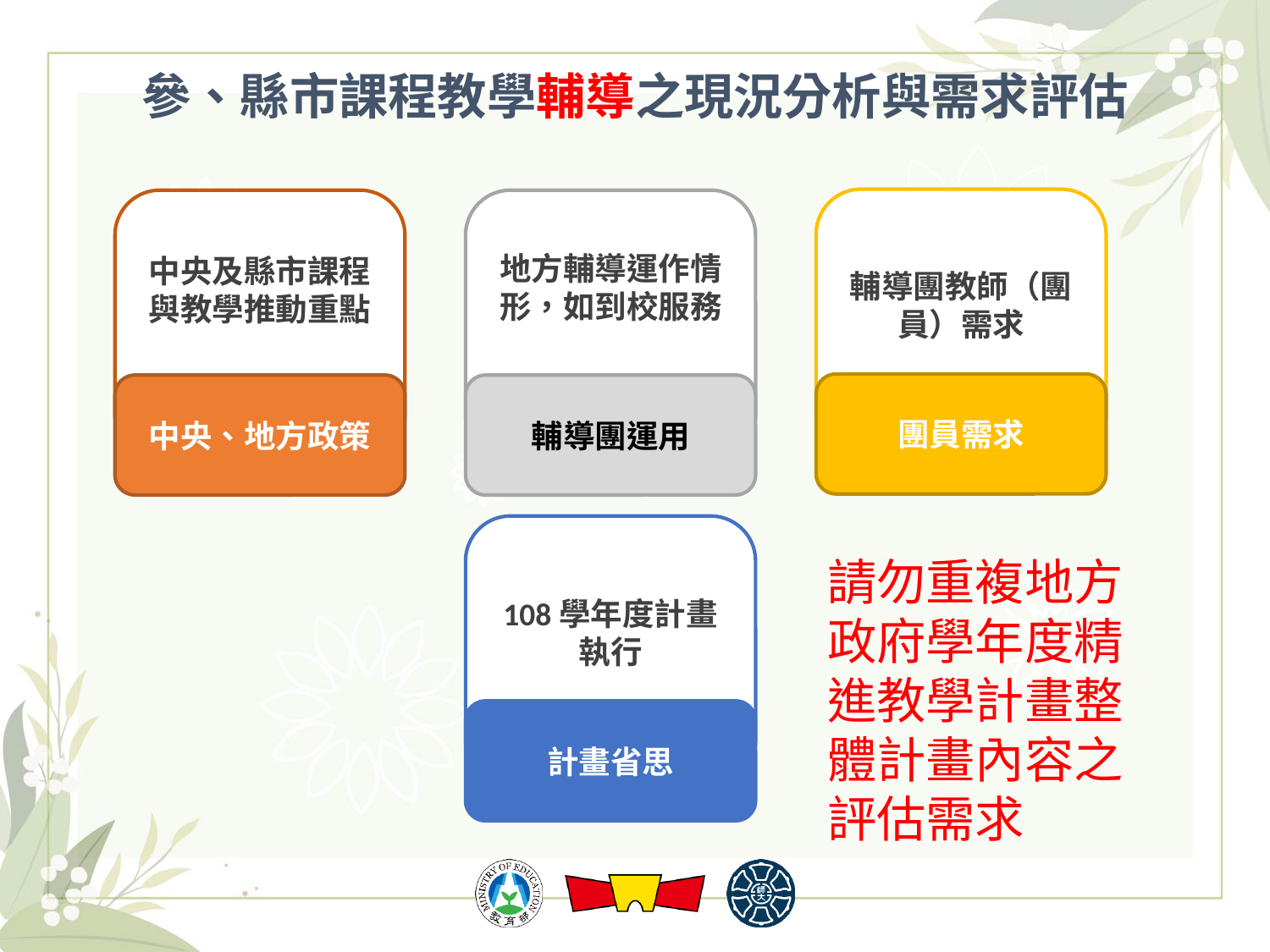

# 參、縣市課程教學輔導之現況分析與需求評估
輔導團教師（團員）需求

團員需求
中央及縣市課程與教學推動重點

中央、地方政策
地方輔導運作情形，如到校服務

輔導團運用
108學年度計畫執行

計畫省思
請勿重複地方政府學年度精進教學計畫整體計畫內容之評估需求